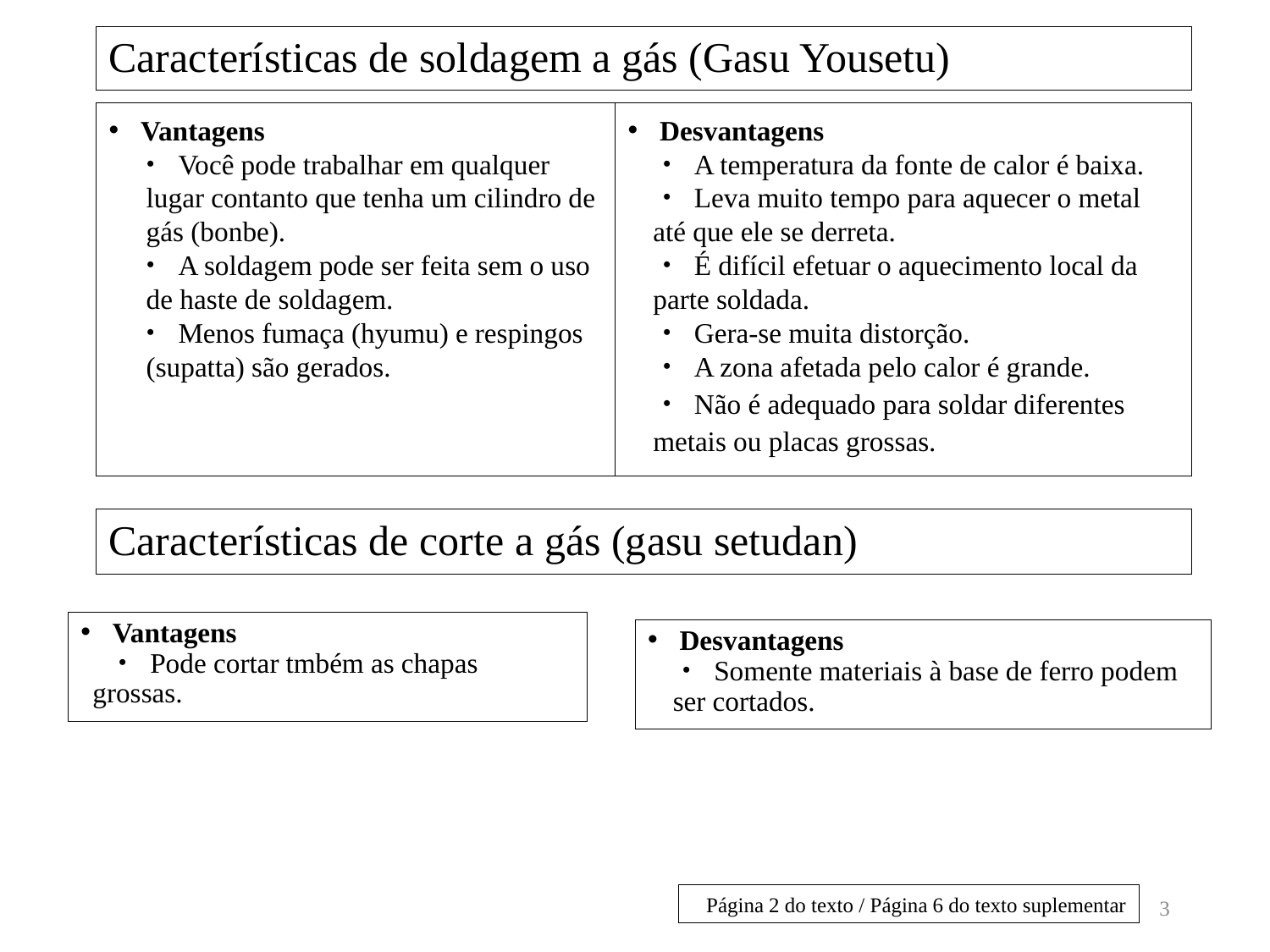

# Características de soldagem a gás (Gasu Yousetu)
Vantagens
　・ Você pode trabalhar em qualquer lugar contanto que tenha um cilindro de gás (bonbe).
　・ A soldagem pode ser feita sem o uso de haste de soldagem.
　・ Menos fumaça (hyumu) e respingos (supatta) são gerados.

Desvantagens
・ A temperatura da fonte de calor é baixa.
・ Leva muito tempo para aquecer o metal até que ele se derreta.
・ É difícil efetuar o aquecimento local da parte soldada.
・ Gera-se muita distorção.
・ A zona afetada pelo calor é grande.
・ Não é adequado para soldar diferentes metais ou placas grossas.
Características de corte a gás (gasu setudan)
Vantagens
　・ Pode cortar tmbém as chapas grossas.
Desvantagens
・ Somente materiais à base de ferro podem ser cortados.
3
Página 2 do texto / Página 6 do texto suplementar